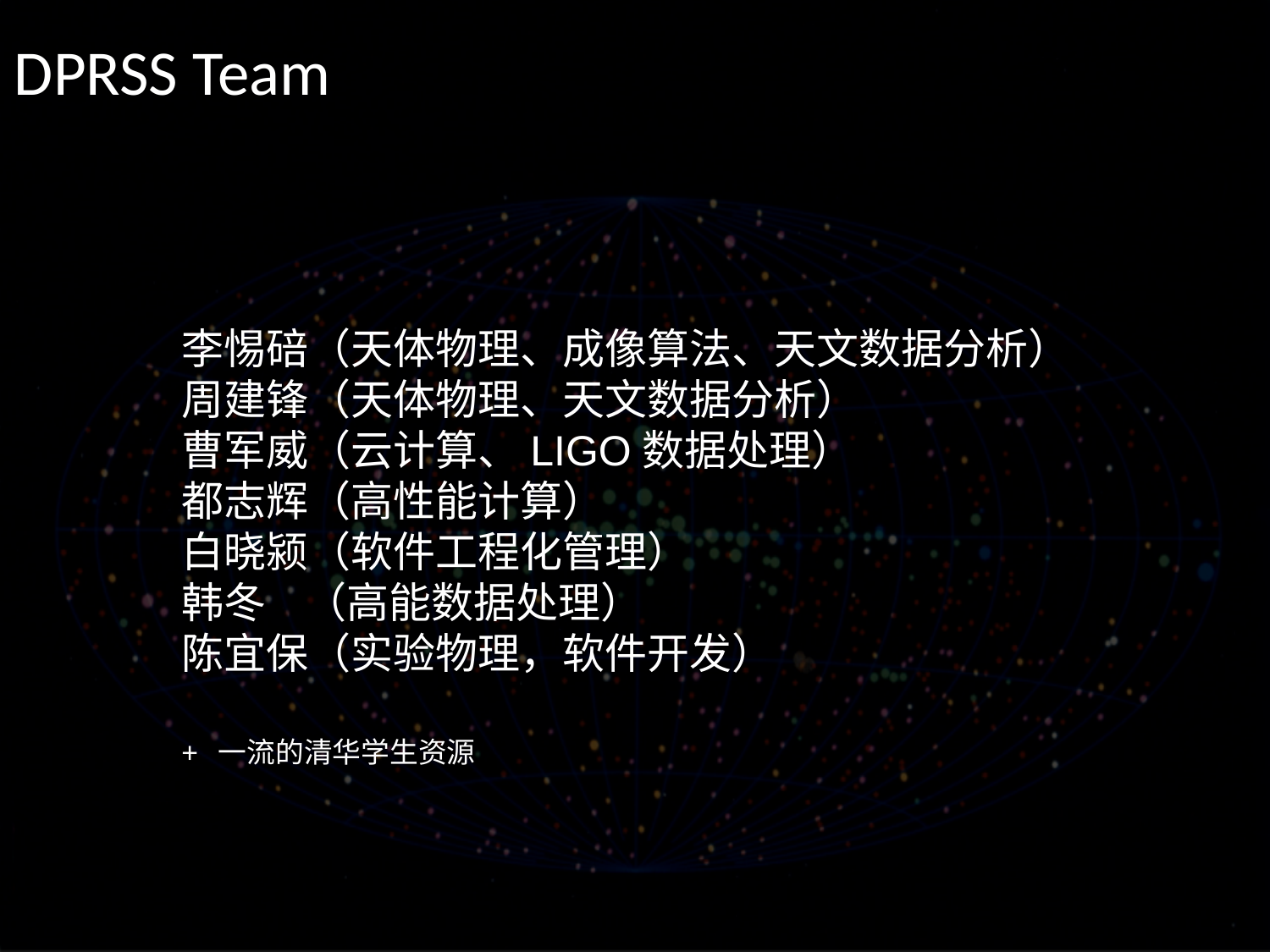

# DPRSS Team
李惕碚（天体物理、成像算法、天文数据分析）
周建锋（天体物理、天文数据分析）
曹军威（云计算、LIGO数据处理）
都志辉（高性能计算）
白晓颍（软件工程化管理）
韩冬    （高能数据处理）
陈宜保（实验物理，软件开发）
+ 一流的清华学生资源